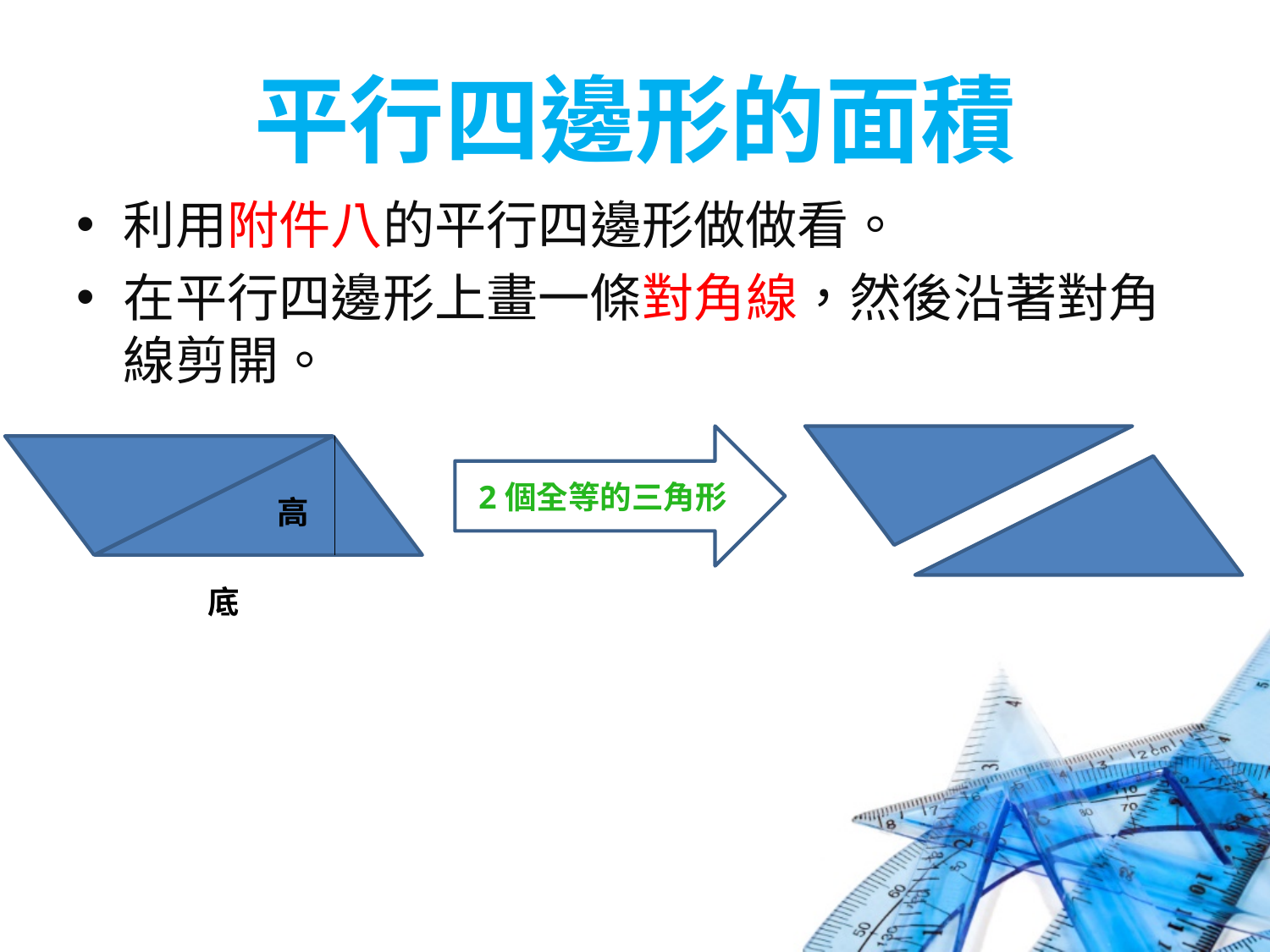

# 平行四邊形的面積
利用附件八的平行四邊形做做看。
在平行四邊形上畫一條對角線，然後沿著對角線剪開。

2個全等的三角形

高
底